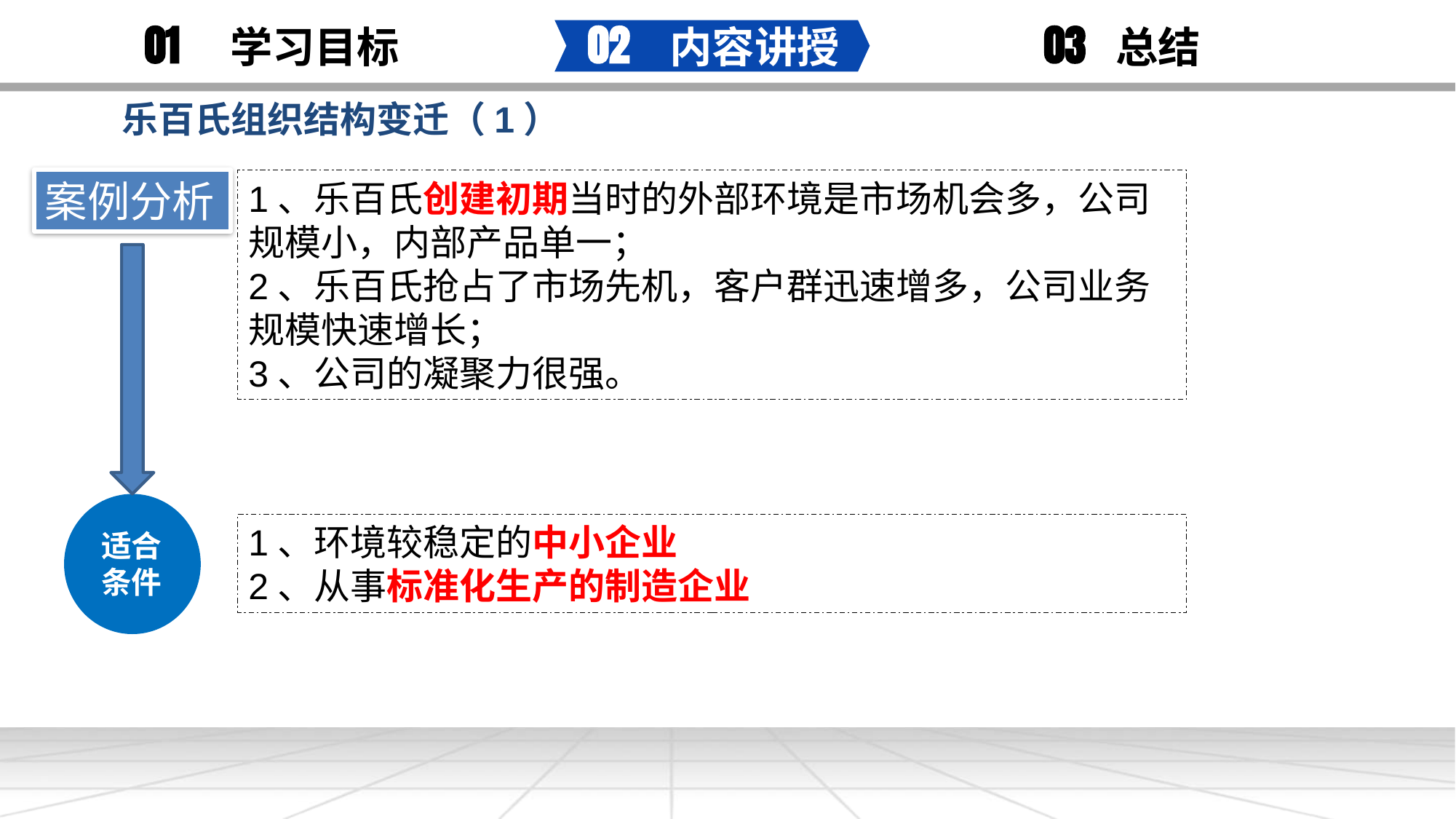

02   内容讲授
03  总结
01    学习目标

乐百氏组织结构变迁（1）
案例分析
1、乐百氏创建初期当时的外部环境是市场机会多，公司规模小，内部产品单一；
2、乐百氏抢占了市场先机，客户群迅速增多，公司业务规模快速增长；
3、公司的凝聚力很强。

适合
条件
1、环境较稳定的中小企业
2、从事标准化生产的制造企业
猴子取食的实验说明了什么问题？